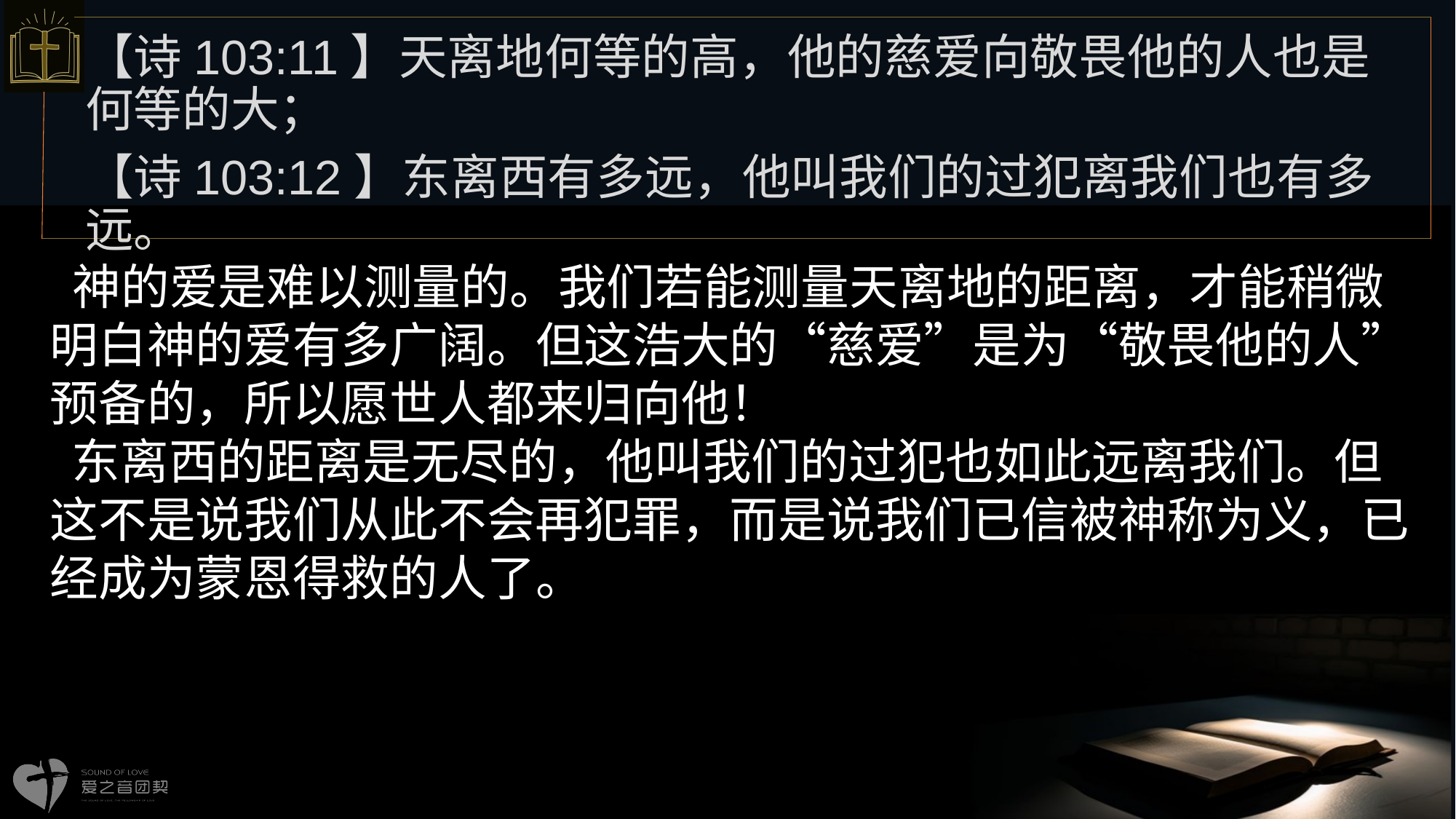

【诗103:11】天离地何等的高，他的慈爱向敬畏他的人也是何等的大；
【诗103:12】东离西有多远，他叫我们的过犯离我们也有多远。
# 神的爱是难以测量的。我们若能测量天离地的距离，才能稍微明白神的爱有多广阔。但这浩大的“慈爱”是为“敬畏他的人”预备的，所以愿世人都来归向他！ 东离西的距离是无尽的，他叫我们的过犯也如此远离我们。但这不是说我们从此不会再犯罪，而是说我们已信被神称为义，已经成为蒙恩得救的人了。